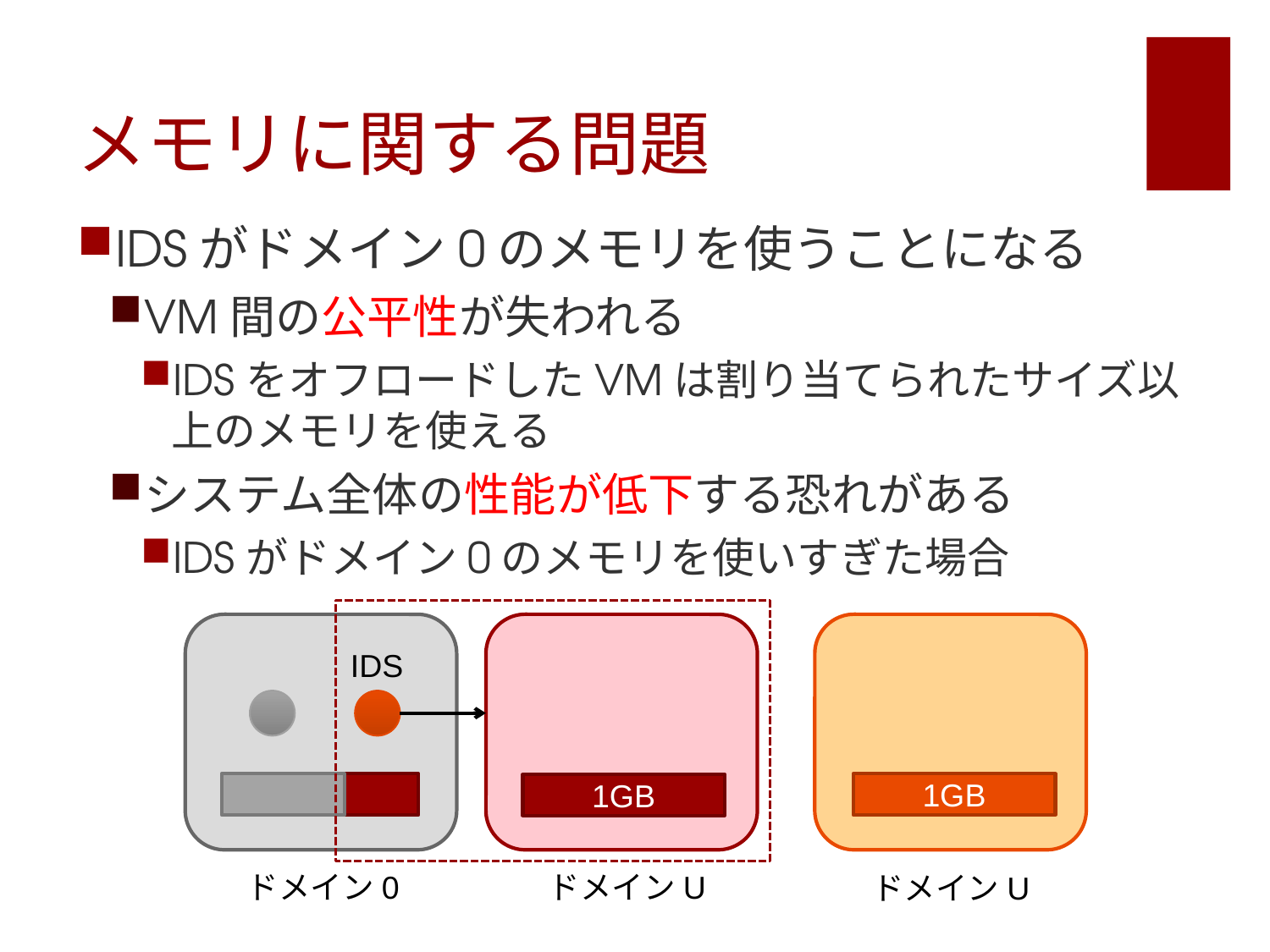

# メモリに関する問題
IDSがドメイン0のメモリを使うことになる
VM間の公平性が失われる
IDSをオフロードしたVMは割り当てられたサイズ以上のメモリを使える
システム全体の性能が低下する恐れがある
IDSがドメイン0のメモリを使いすぎた場合

IDS

1GB
1GB
ドメイン0
ドメインU
ドメインU